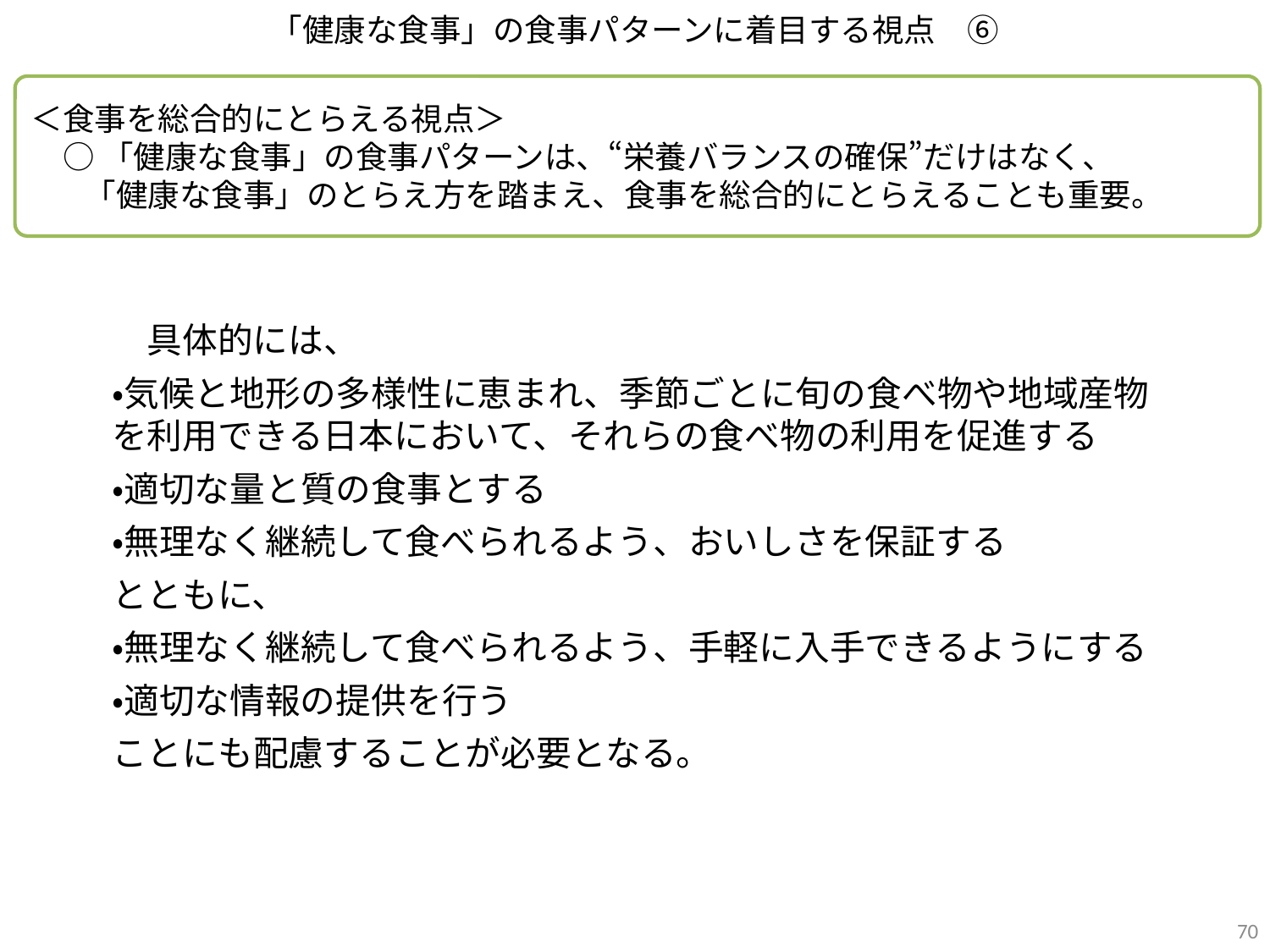

「健康な食事」の食事パターンに着目する視点　⑥
＜食事を総合的にとらえる視点＞
　○ 「健康な食事」の食事パターンは、“栄養バランスの確保”だけはなく、
　   「健康な食事」のとらえ方を踏まえ、食事を総合的にとらえることも重要。
　具体的には、
・気候と地形の多様性に恵まれ、季節ごとに旬の食べ物や地域産物を利用できる日本において、それらの食べ物の利用を促進する
・適切な量と質の食事とする
・無理なく継続して食べられるよう、おいしさを保証する
とともに、
・無理なく継続して食べられるよう、手軽に入手できるようにする
・適切な情報の提供を行う
ことにも配慮することが必要となる。
70